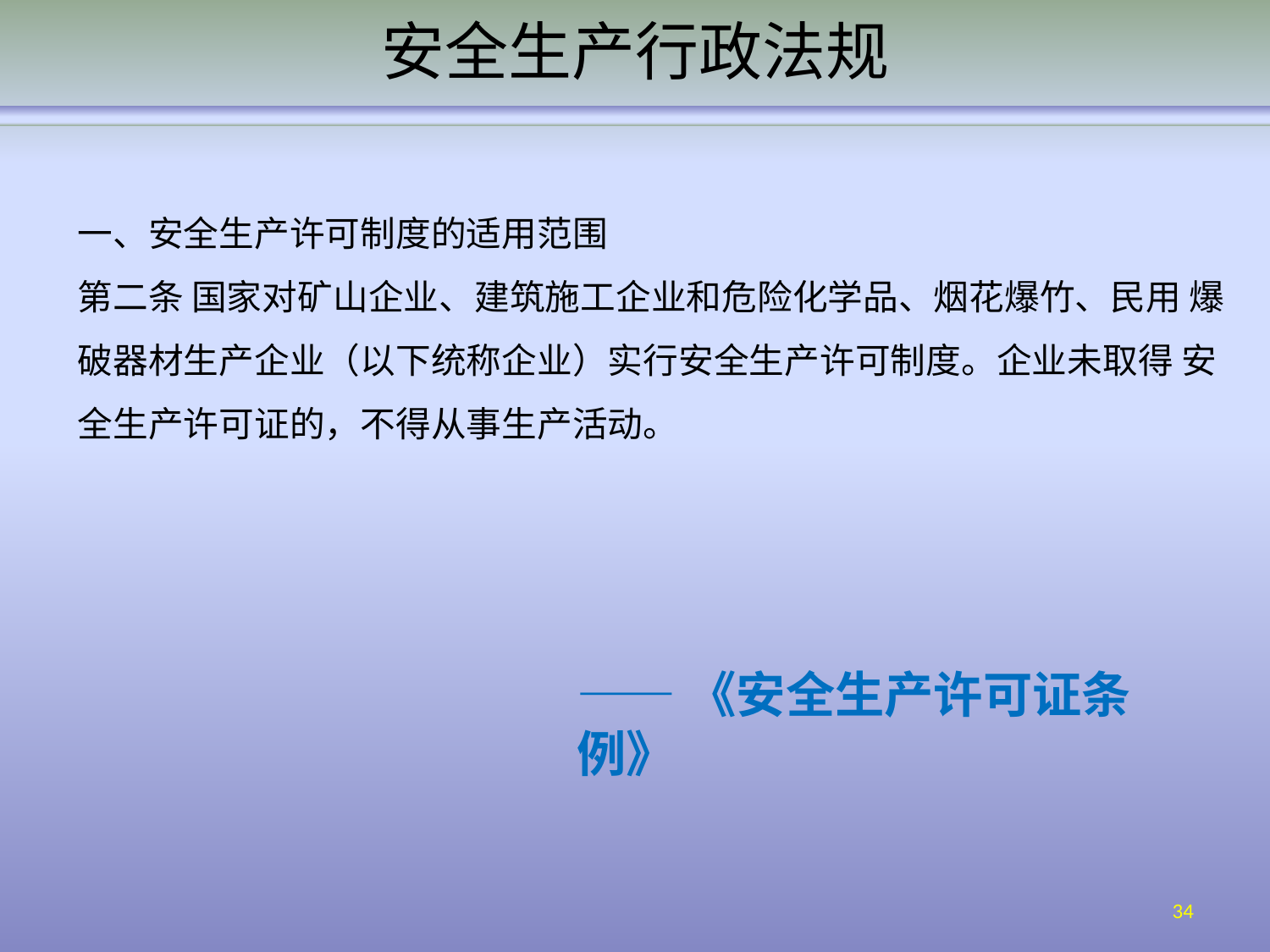

# 安全生产行政法规
一、安全生产许可制度的适用范围
第二条 国家对矿山企业、建筑施工企业和危险化学品、烟花爆竹、民用 爆破器材生产企业（以下统称企业）实行安全生产许可制度。企业未取得 安全生产许可证的，不得从事生产活动。
——《安全生产许可证条例》
34